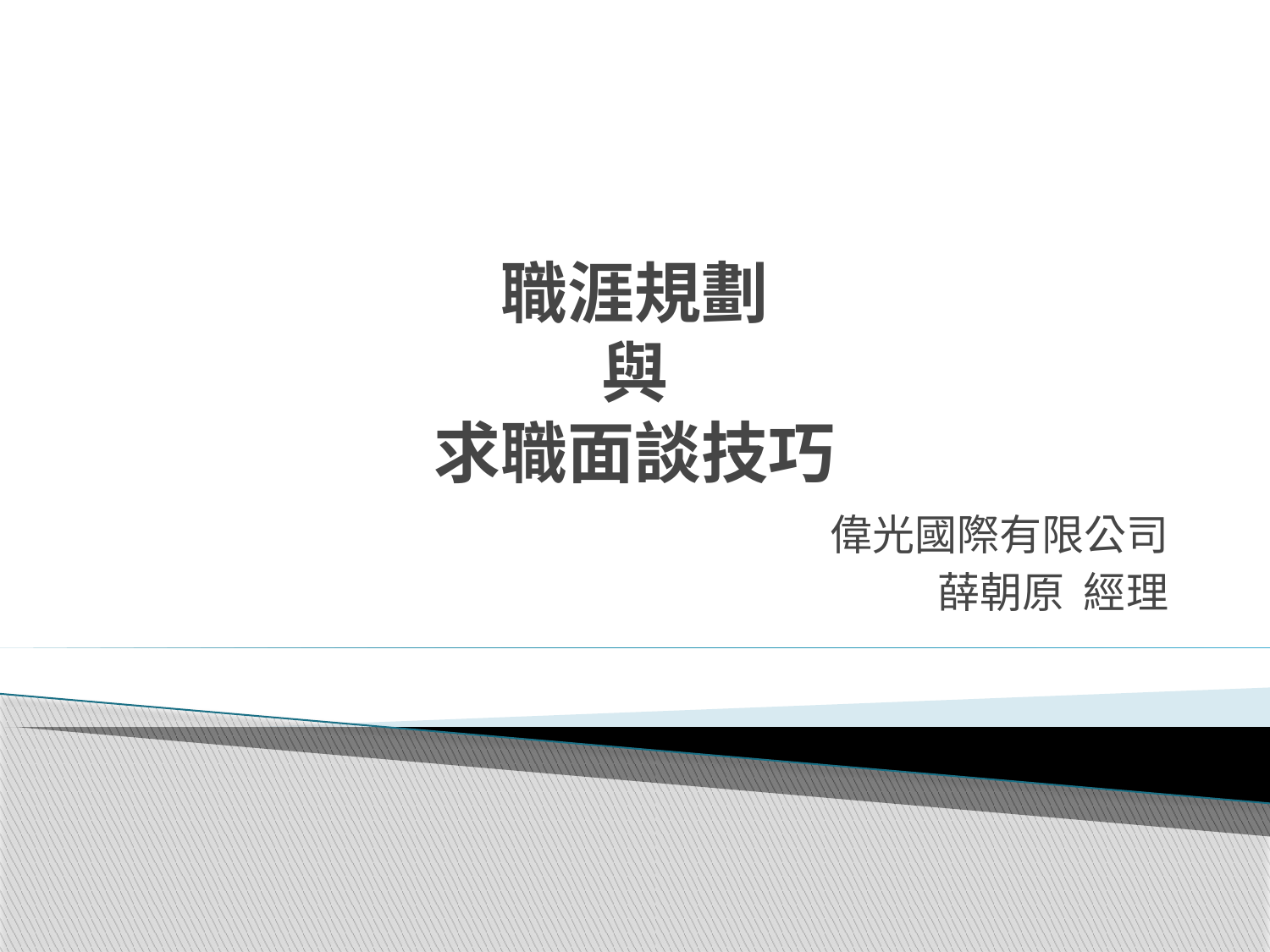

# 職涯規劃 與 求職面談技巧
偉光國際有限公司
薛朝原  經理